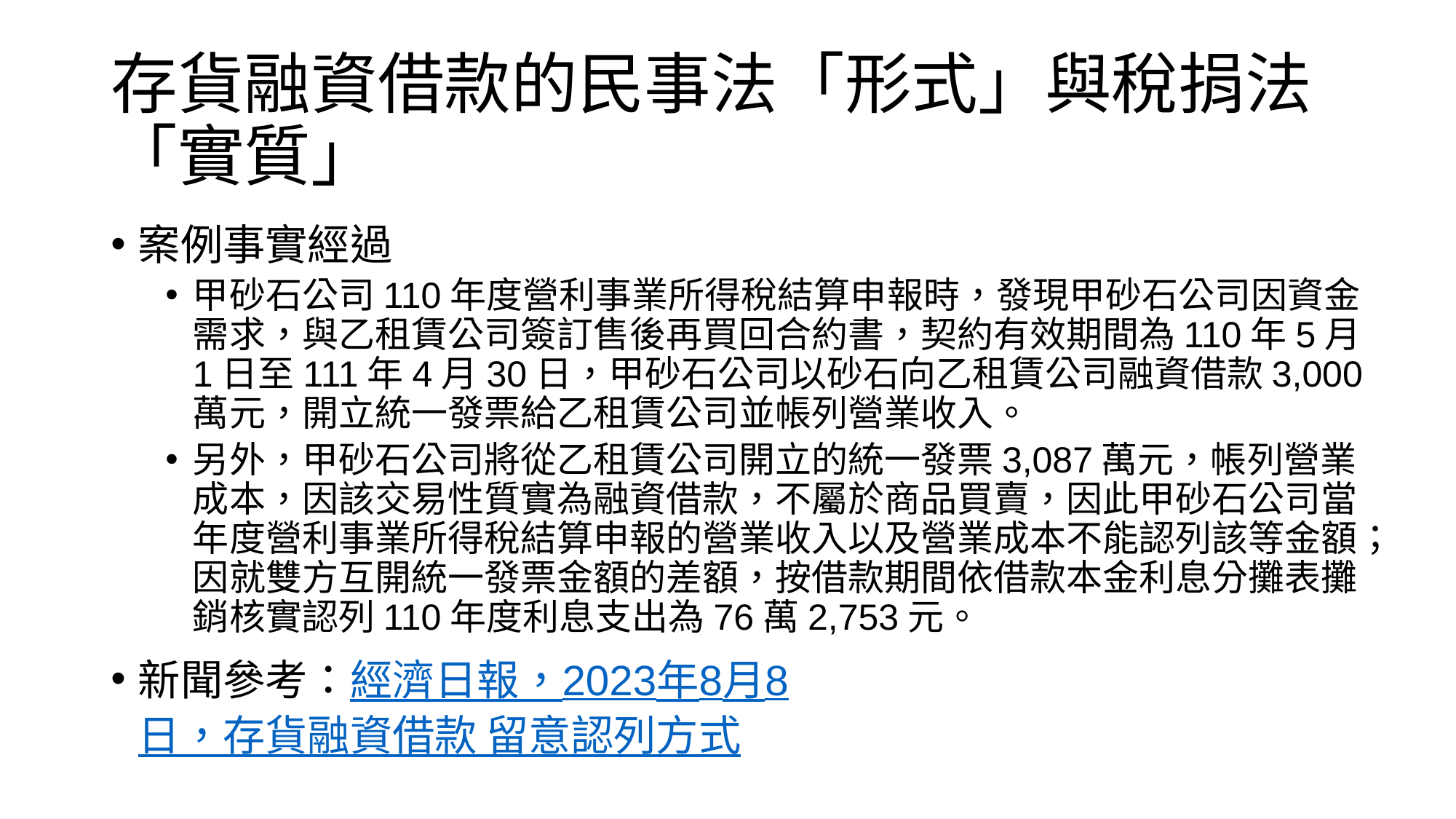

# 存貨融資借款的民事法「形式」與稅捐法「實質」
案例事實經過
甲砂石公司110年度營利事業所得稅結算申報時，發現甲砂石公司因資金需求，與乙租賃公司簽訂售後再買回合約書，契約有效期間為110年5月1日至111年4月30日，甲砂石公司以砂石向乙租賃公司融資借款3,000萬元，開立統一發票給乙租賃公司並帳列營業收入。
另外，甲砂石公司將從乙租賃公司開立的統一發票3,087萬元，帳列營業成本，因該交易性質實為融資借款，不屬於商品買賣，因此甲砂石公司當年度營利事業所得稅結算申報的營業收入以及營業成本不能認列該等金額；因就雙方互開統一發票金額的差額，按借款期間依借款本金利息分攤表攤銷核實認列110年度利息支出為76萬2,753元。
新聞參考：經濟日報，2023年8月8日，存貨融資借款 留意認列方式